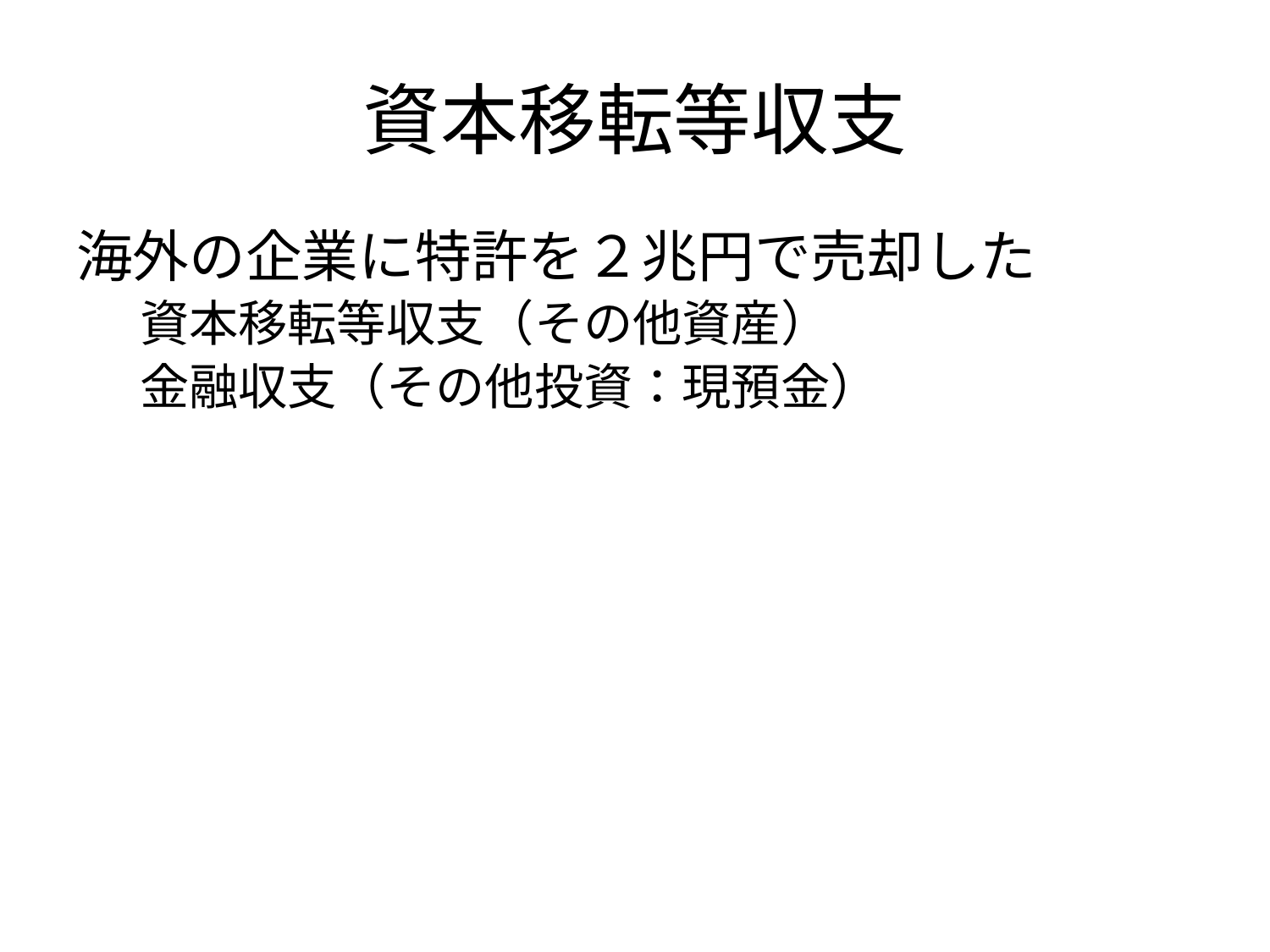

# 資本移転等収支
海外の企業に特許を２兆円で売却した
資本移転等収支（その他資産）
金融収支（その他投資：現預金）